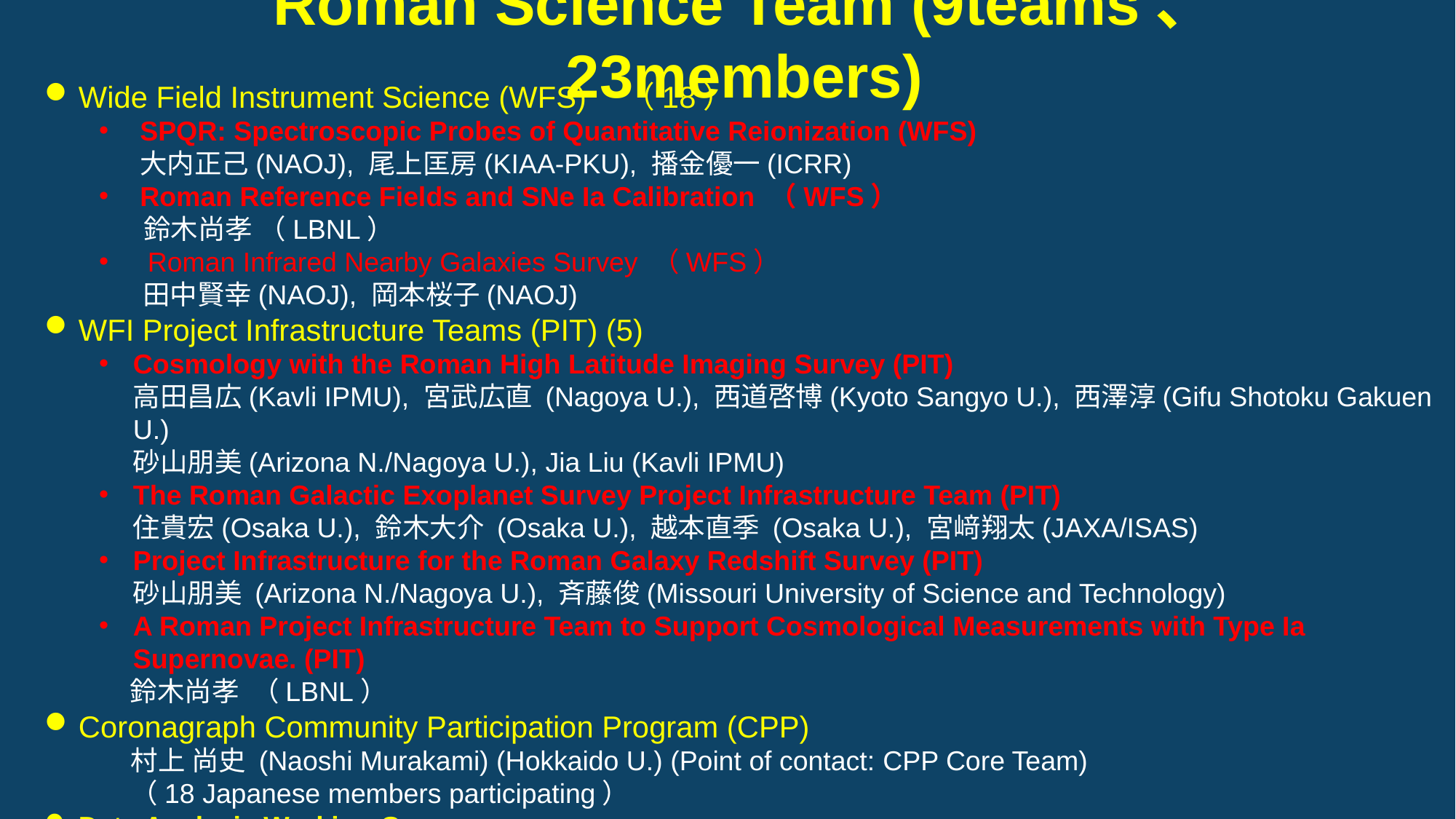

# Roman Science Team (9teams、 23members)
Wide Field Instrument Science (WFS)　（18）
SPQR: Spectroscopic Probes of Quantitative Reionization (WFS)
大内正己(NAOJ), 尾上匡房(KIAA-PKU), 播金優一(ICRR)
Roman Reference Fields and SNe Ia Calibration （WFS）
 鈴木尚孝 （LBNL）
 Roman Infrared Nearby Galaxies Survey （WFS）
      田中賢幸(NAOJ), 岡本桜子(NAOJ)
WFI Project Infrastructure Teams (PIT) (5)
Cosmology with the Roman High Latitude Imaging Survey (PIT)
高田昌広(Kavli IPMU), 宮武広直 (Nagoya U.), 西道啓博(Kyoto Sangyo U.), 西澤淳(Gifu Shotoku Gakuen U.)
砂山朋美(Arizona N./Nagoya U.), Jia Liu (Kavli IPMU)
The Roman Galactic Exoplanet Survey Project Infrastructure Team (PIT)
住貴宏(Osaka U.), 鈴木大介 (Osaka U.), 越本直季 (Osaka U.), 宮﨑翔太(JAXA/ISAS)
Project Infrastructure for the Roman Galaxy Redshift Survey (PIT)
砂山朋美 (Arizona N./Nagoya U.), 斉藤俊(Missouri University of Science and Technology)
A Roman Project Infrastructure Team to Support Cosmological Measurements with Type Ia Supernovae. (PIT)
    鈴木尚孝  （LBNL）
Coronagraph Community Participation Program (CPP)
村上 尚史 (Naoshi Murakami) (Hokkaido U.) (Point of contact: CPP Core Team)
（18 Japanese members participating）
Data Analysis Working Group
小山佑世 (NAOJ), 寺居剛 (NAOJ), 古澤久徳  (NAOJ)